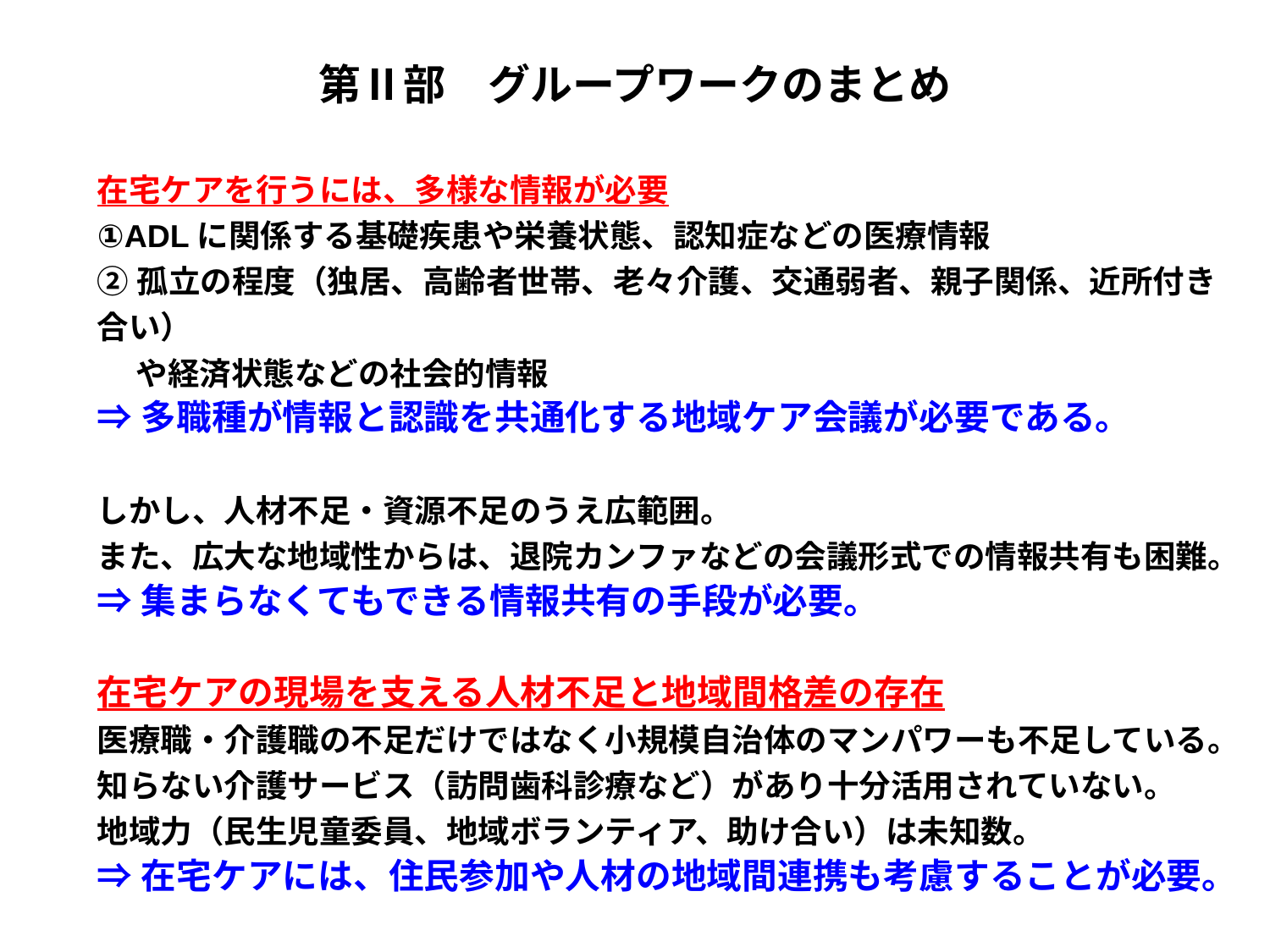

第Ⅱ部　グループワークのまとめ
在宅ケアを行うには、多様な情報が必要
①ADLに関係する基礎疾患や栄養状態、認知症などの医療情報
②孤立の程度（独居、高齢者世帯、老々介護、交通弱者、親子関係、近所付き合い）
　 や経済状態などの社会的情報
⇒多職種が情報と認識を共通化する地域ケア会議が必要である。

しかし、人材不足・資源不足のうえ広範囲。
また、広大な地域性からは、退院カンファなどの会議形式での情報共有も困難。
⇒集まらなくてもできる情報共有の手段が必要。

在宅ケアの現場を支える人材不足と地域間格差の存在
医療職・介護職の不足だけではなく小規模自治体のマンパワーも不足している。
知らない介護サービス（訪問歯科診療など）があり十分活用されていない。
地域力（民生児童委員、地域ボランティア、助け合い）は未知数。
⇒在宅ケアには、住民参加や人材の地域間連携も考慮することが必要。